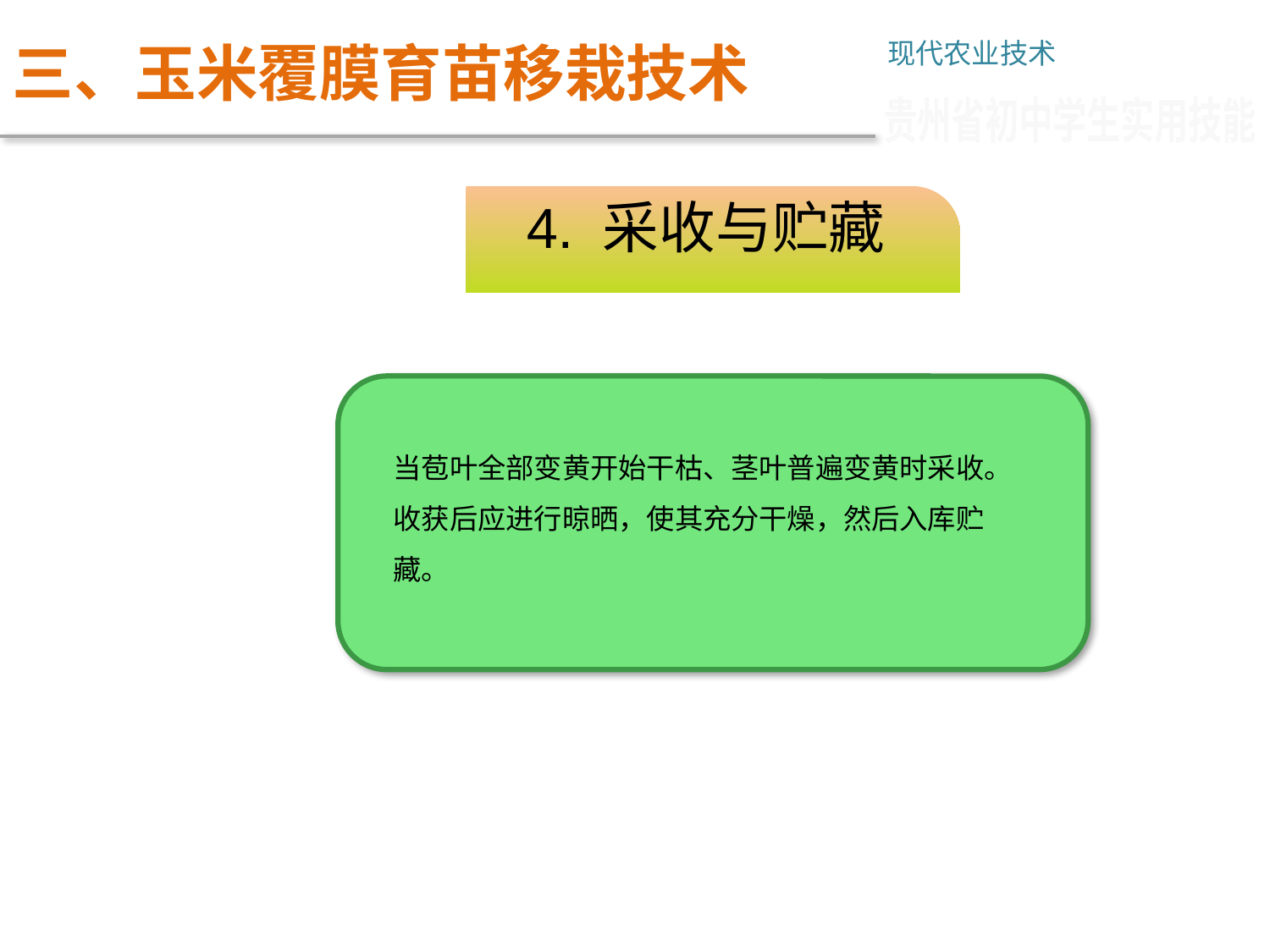

三、玉米覆膜育苗移栽技术
现代农业技术
贵州省初中学生实用技能
4. 采收与贮藏

当苞叶全部变黄开始干枯、茎叶普遍变黄时采收。 收获后应进行晾晒，使其充分干燥，然后入库贮藏。